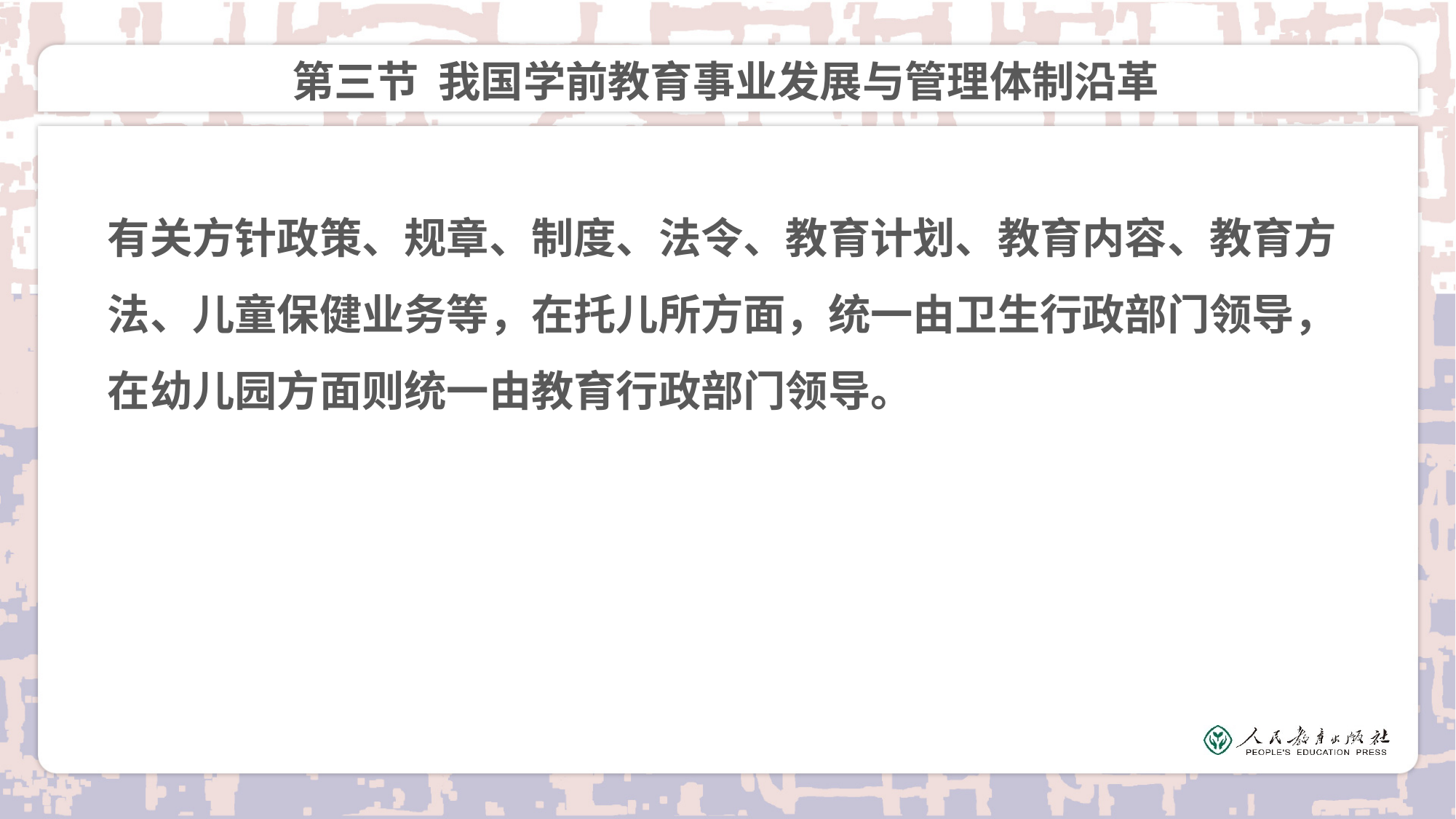

# 第三节  我国学前教育事业发展与管理体制沿革
有关方针政策、规章、制度、法令、教育计划、教育内容、教育方法、儿童保健业务等，在托儿所方面，统一由卫生行政部门领导，在幼儿园方面则统一由教育行政部门领导。